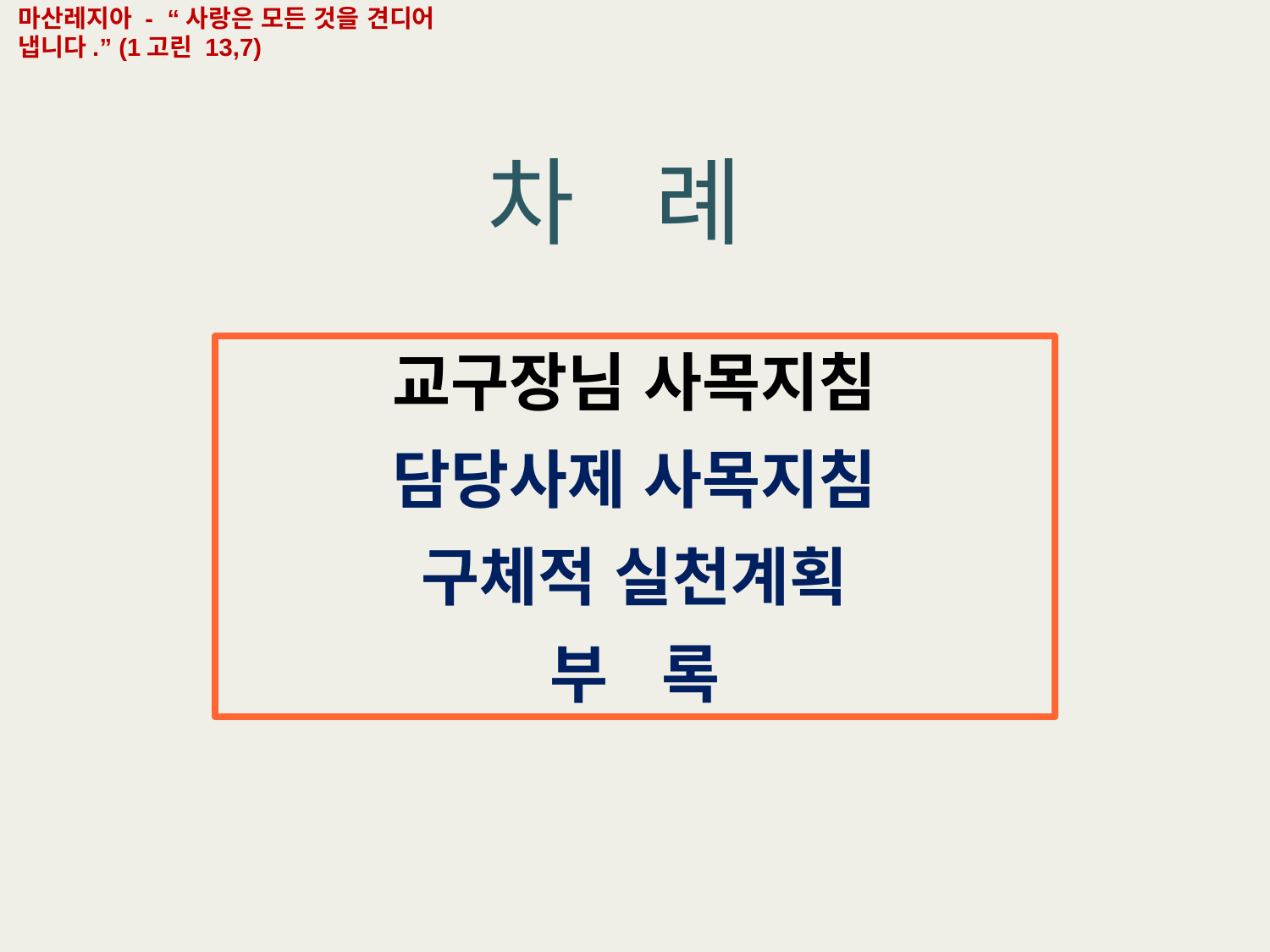

마산레지아 -  “사랑은 모든 것을 견디어 냅니다.” (1고린 13,7)
차   례
교구장님 사목지침

담당사제 사목지침

구체적 실천계획

부   록